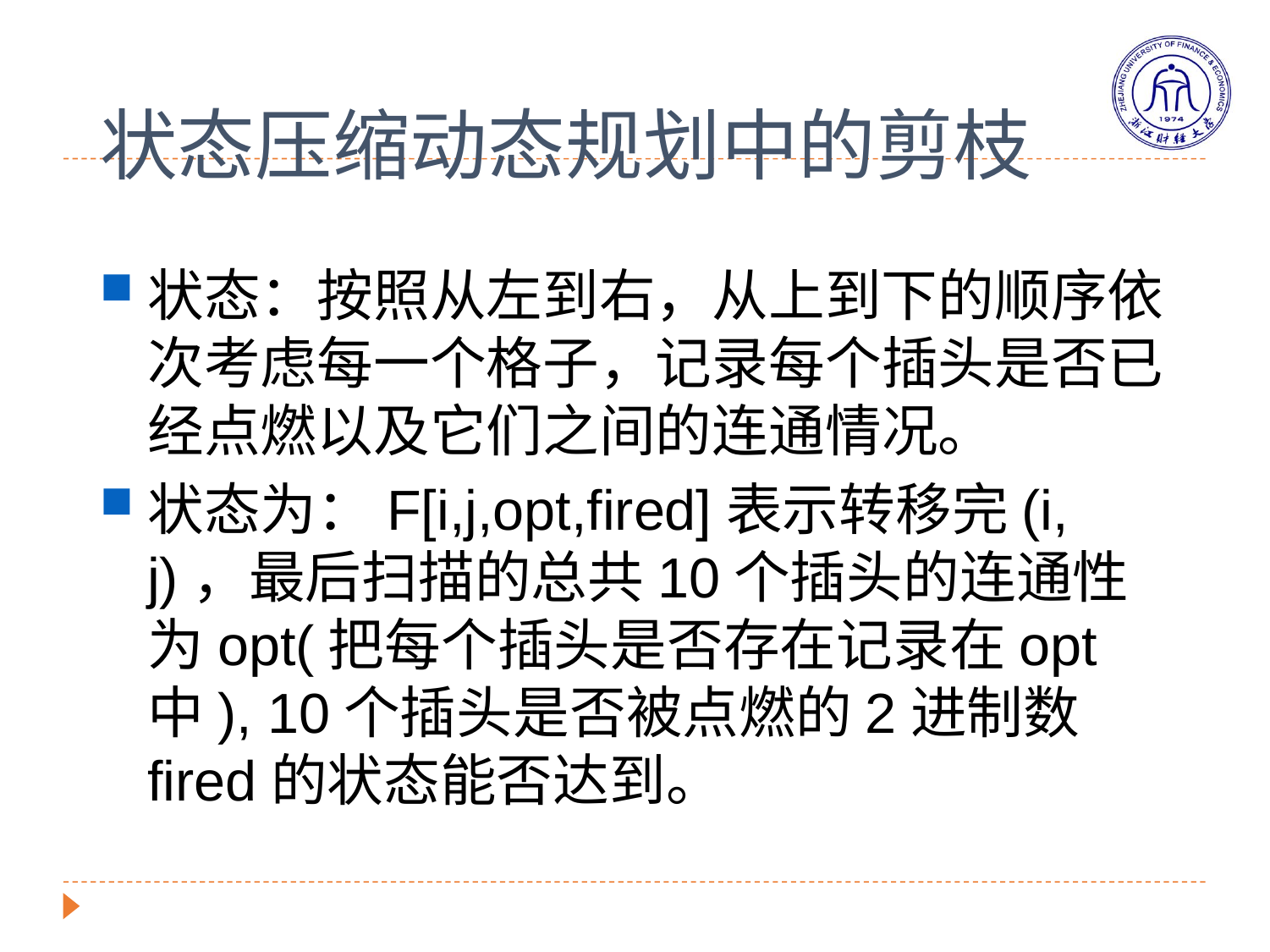

# 状态压缩动态规划中的剪枝
状态：按照从左到右，从上到下的顺序依次考虑每一个格子，记录每个插头是否已经点燃以及它们之间的连通情况。
状态为：F[i,j,opt,fired]表示转移完(i, j)，最后扫描的总共10个插头的连通性为opt(把每个插头是否存在记录在opt中), 10个插头是否被点燃的2进制数fired的状态能否达到。